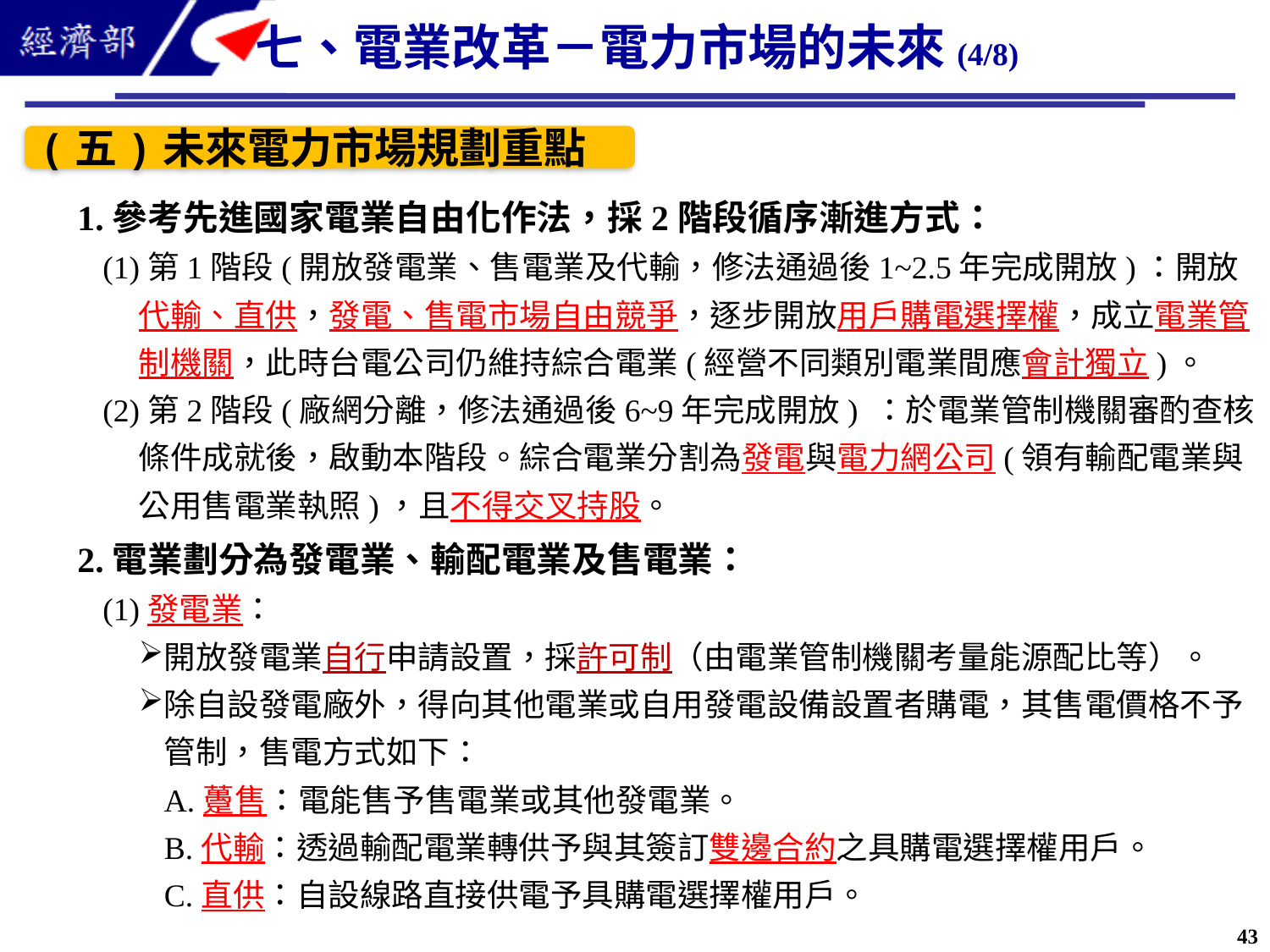

七、電業改革－電力市場的未來(4/8)

(五)未來電力市場規劃重點
1.參考先進國家電業自由化作法，採2階段循序漸進方式：
(1)第1階段(開放發電業、售電業及代輸，修法通過後1~2.5年完成開放)：開放代輸、直供，發電、售電市場自由競爭，逐步開放用戶購電選擇權，成立電業管制機關，此時台電公司仍維持綜合電業(經營不同類別電業間應會計獨立)。
(2)第2階段(廠網分離，修法通過後6~9年完成開放) ：於電業管制機關審酌查核條件成就後，啟動本階段。綜合電業分割為發電與電力網公司(領有輸配電業與公用售電業執照)，且不得交叉持股。
2.電業劃分為發電業、輸配電業及售電業：
(1)發電業：
開放發電業自行申請設置，採許可制（由電業管制機關考量能源配比等）。
除自設發電廠外，得向其他電業或自用發電設備設置者購電，其售電價格不予管制，售電方式如下：
A.躉售：電能售予售電業或其他發電業。
B.代輸：透過輸配電業轉供予與其簽訂雙邊合約之具購電選擇權用戶。
C.直供：自設線路直接供電予具購電選擇權用戶。
43